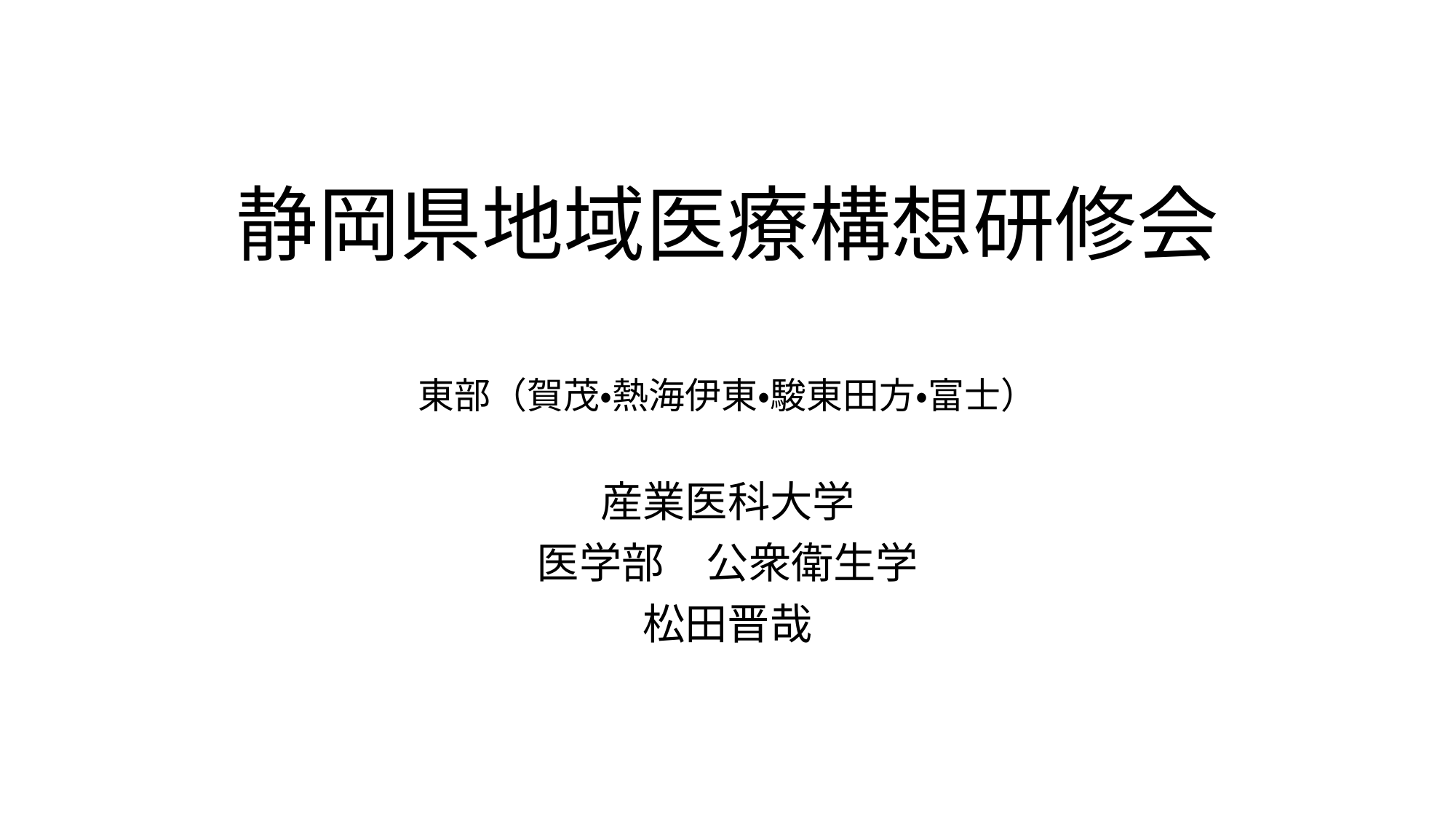

# 静岡県地域医療構想研修会
東部（賀茂・熱海伊東・駿東田方・富士）
産業医科大学
医学部　公衆衛生学
松田晋哉